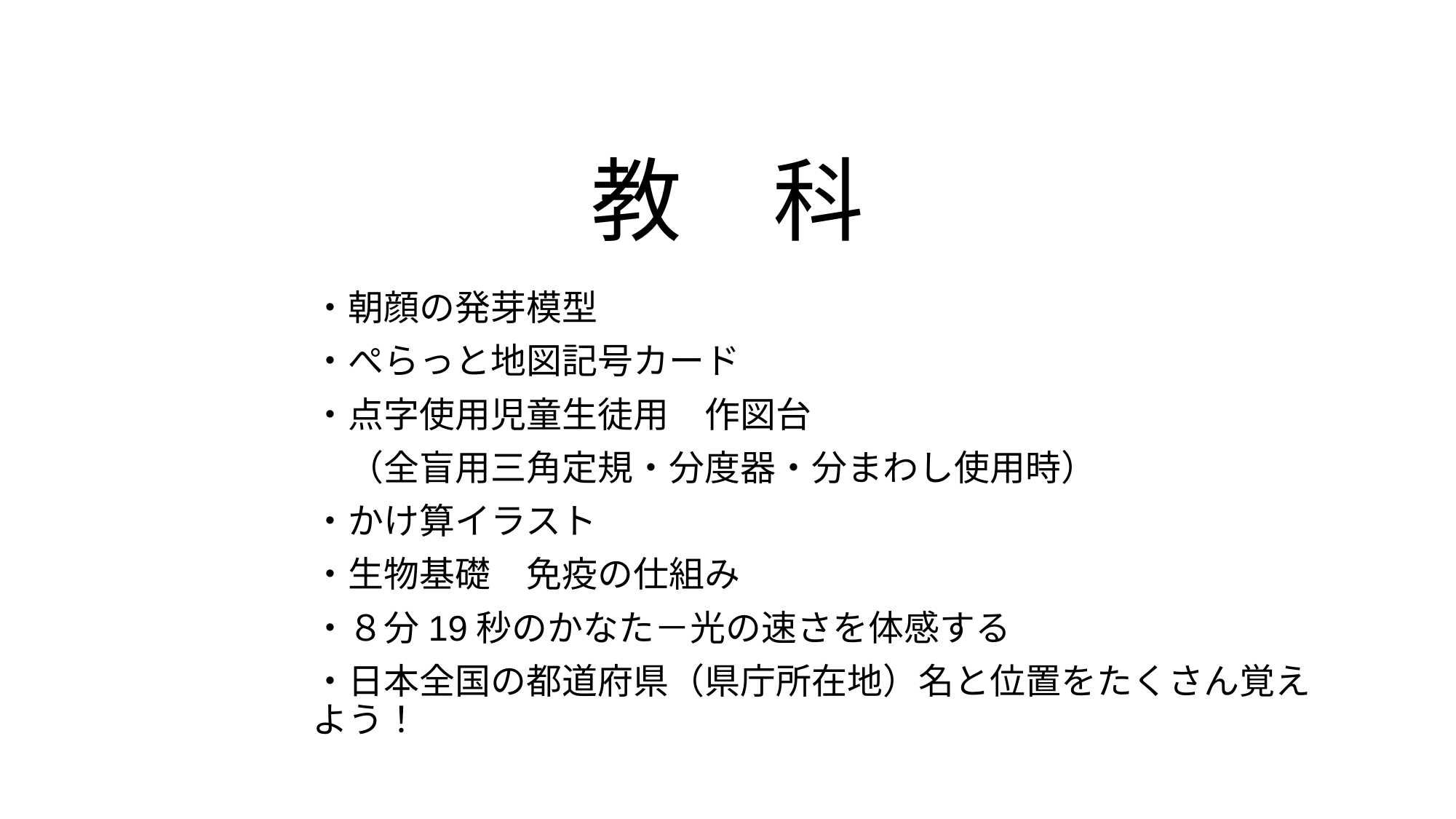

# 教　科
・朝顔の発芽模型
・ぺらっと地図記号カード
・点字使用児童生徒用　作図台
　（全盲用三角定規・分度器・分まわし使用時）
・かけ算イラスト
・生物基礎　免疫の仕組み
・８分19秒のかなた－光の速さを体感する
・日本全国の都道府県（県庁所在地）名と位置をたくさん覚えよう！